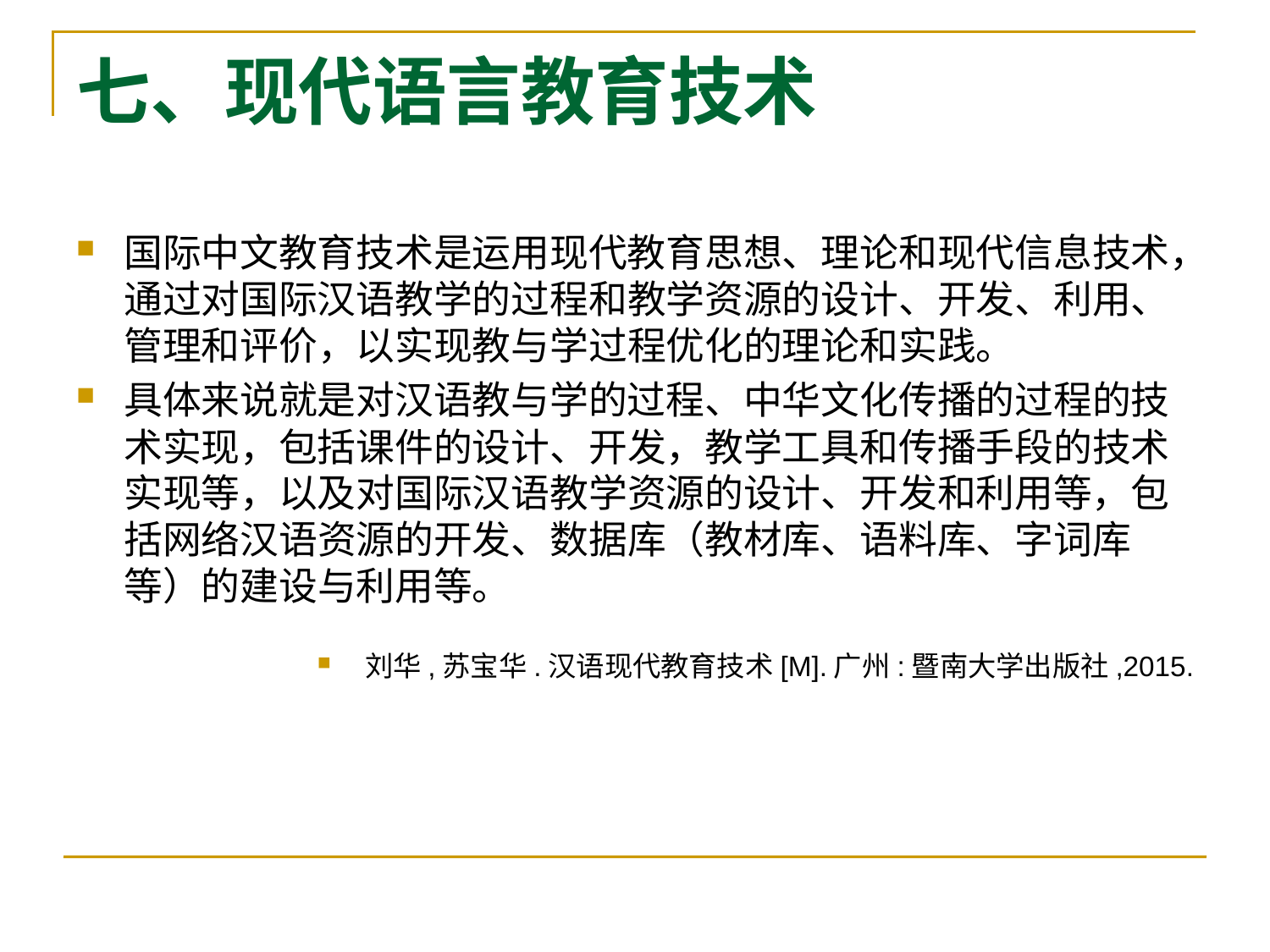

# 七、现代语言教育技术
国际中文教育技术是运用现代教育思想、理论和现代信息技术，通过对国际汉语教学的过程和教学资源的设计、开发、利用、管理和评价，以实现教与学过程优化的理论和实践。
具体来说就是对汉语教与学的过程、中华文化传播的过程的技术实现，包括课件的设计、开发，教学工具和传播手段的技术实现等，以及对国际汉语教学资源的设计、开发和利用等，包括网络汉语资源的开发、数据库（教材库、语料库、字词库等）的建设与利用等。

刘华,苏宝华.汉语现代教育技术[M].广州:暨南大学出版社,2015.